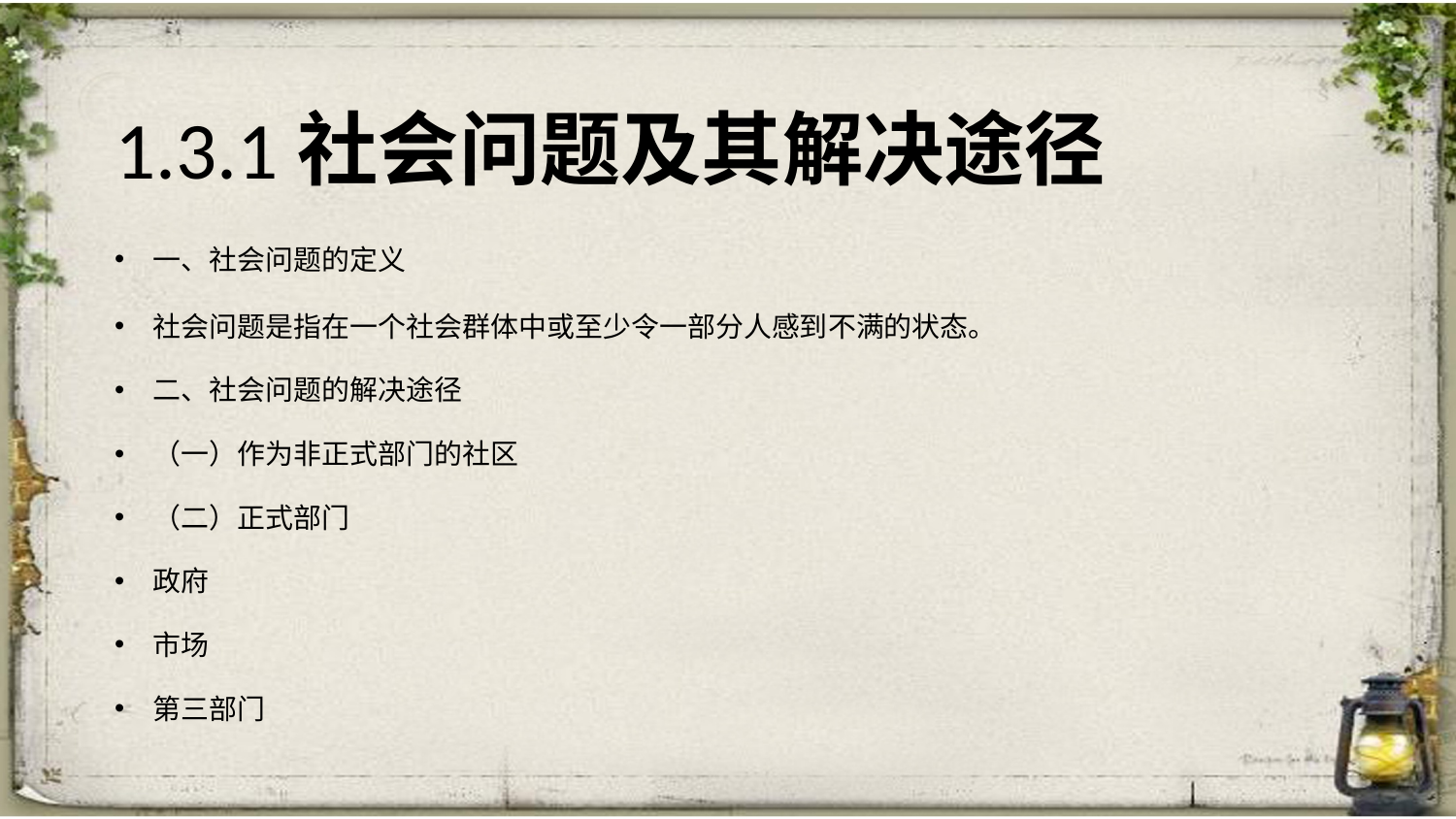

# 1.3.1社会问题及其解决途径
一、社会问题的定义
社会问题是指在一个社会群体中或至少令一部分人感到不满的状态。
二、社会问题的解决途径
（一）作为非正式部门的社区
（二）正式部门
政府
市场
第三部门